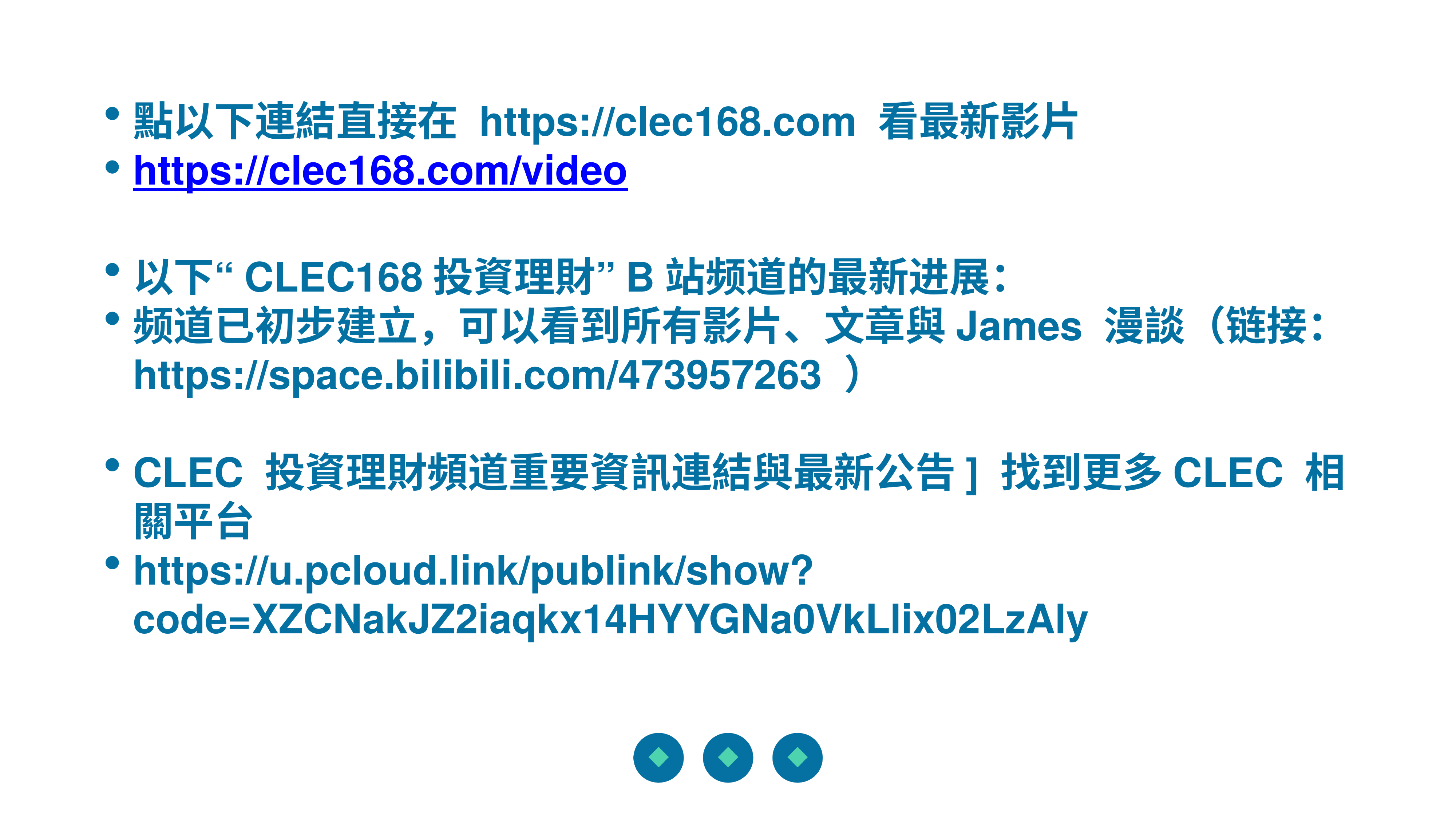

點以下連結直接在 https://clec168.com 看最新影片
https://clec168.com/video

以下“CLEC168投資理財”B站频道的最新进展：
频道已初步建立，可以看到所有影片、文章與James 漫談（链接：https://space.bilibili.com/473957263 ）

CLEC 投資理財頻道重要資訊連結與最新公告] 找到更多CLEC 相關平台
https://u.pcloud.link/publink/show?code=XZCNakJZ2iaqkx14HYYGNa0VkLlix02LzAly